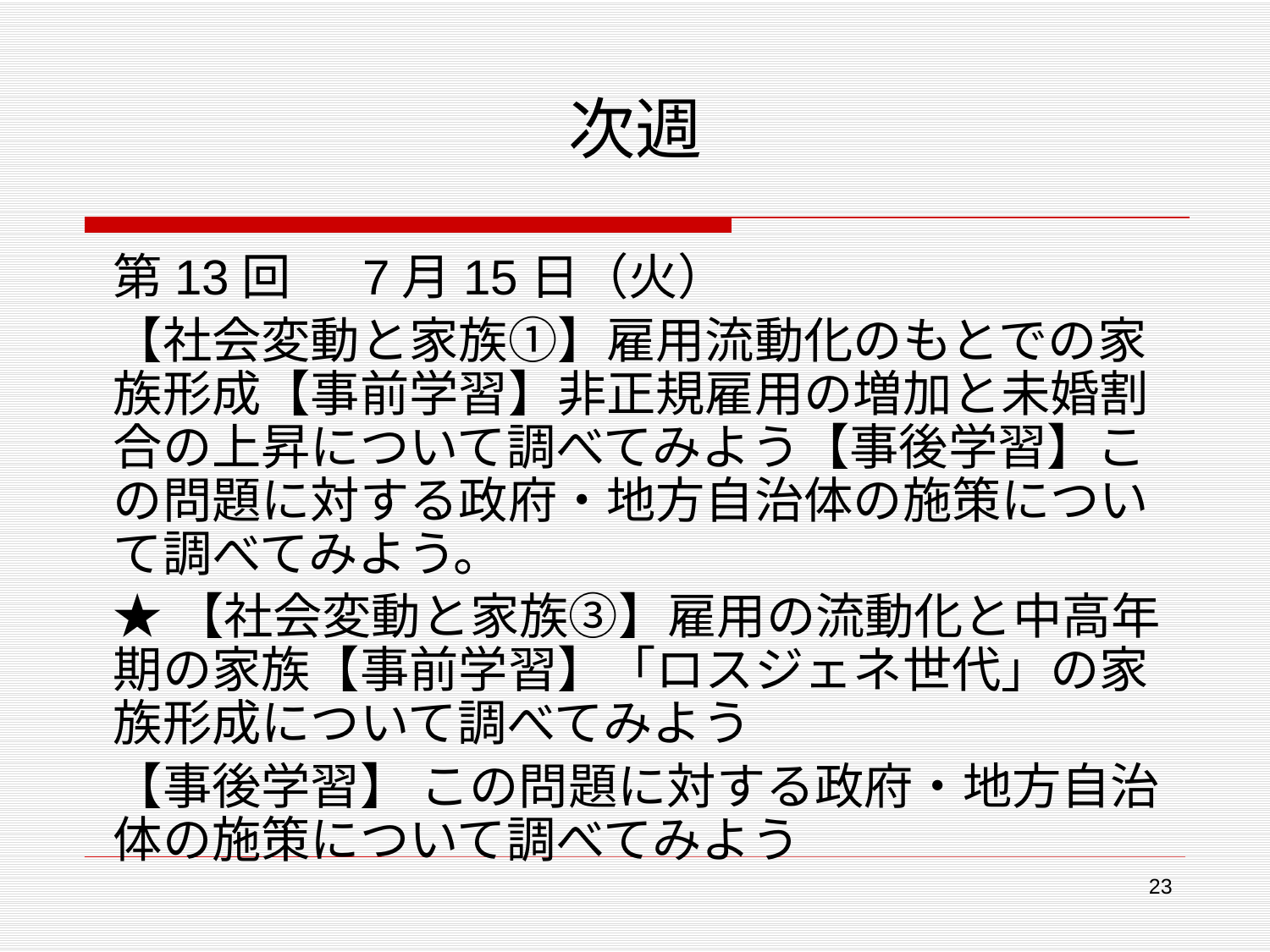

# 次週
第13回　 7月15日（火）
【社会変動と家族①】雇用流動化のもとでの家族形成【事前学習】非正規雇用の増加と未婚割合の上昇について調べてみよう【事後学習】この問題に対する政府・地方自治体の施策について調べてみよう。
★【社会変動と家族③】雇用の流動化と中高年期の家族【事前学習】「ロスジェネ世代」の家族形成について調べてみよう
【事後学習】 この問題に対する政府・地方自治体の施策について調べてみよう

23